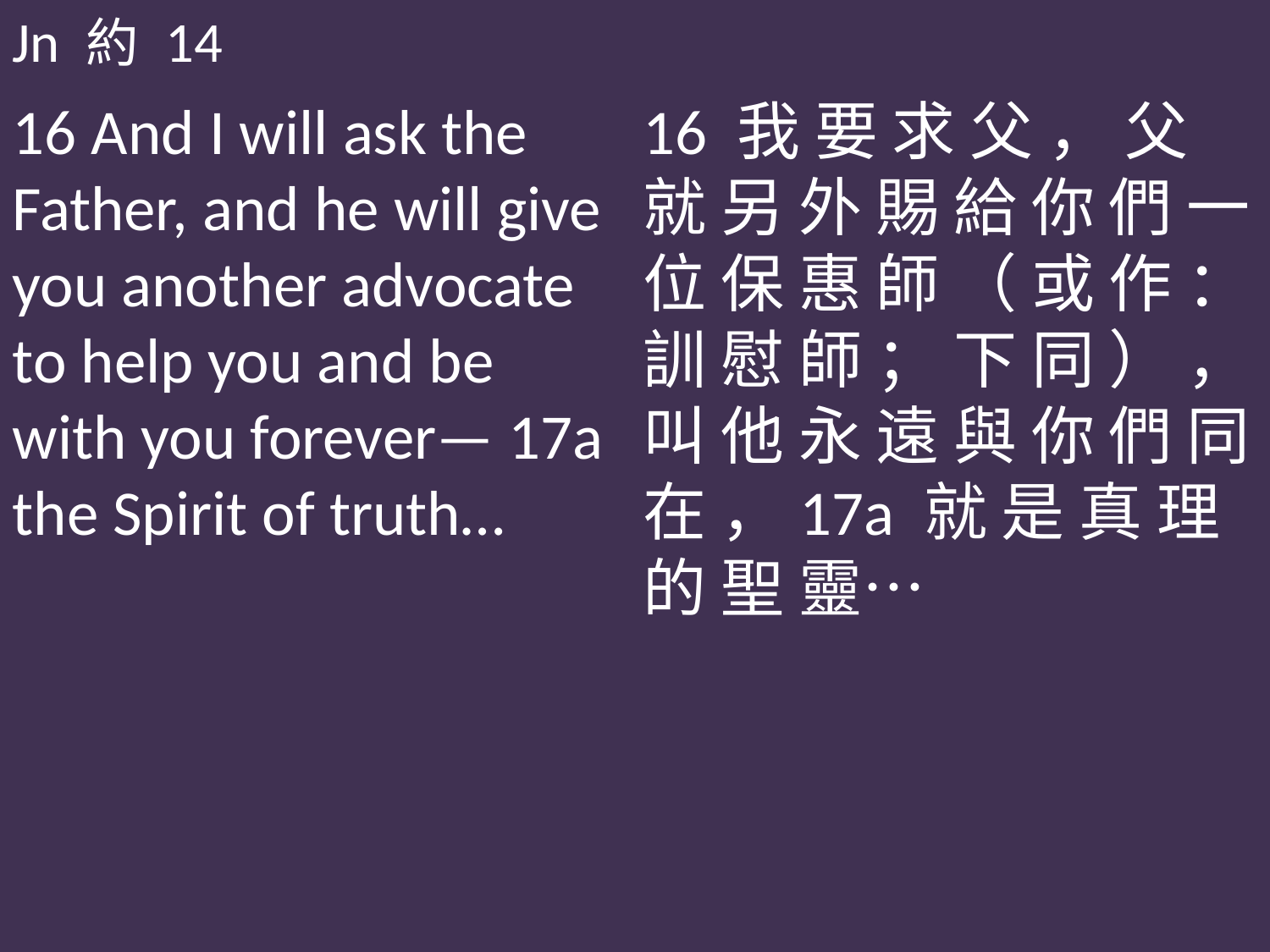

Jn 約 14
16 And I will ask the Father, and he will give you another advocate to help you and be with you forever— 17a the Spirit of truth…
16 我 要 求 父 ， 父 就 另 外 賜 給 你 們 一 位 保 惠 師 （ 或 作 ： 訓 慰 師 ； 下 同 ） ， 叫 他 永 遠 與 你 們 同 在 ，17a 就 是 真 理 的 聖 靈…